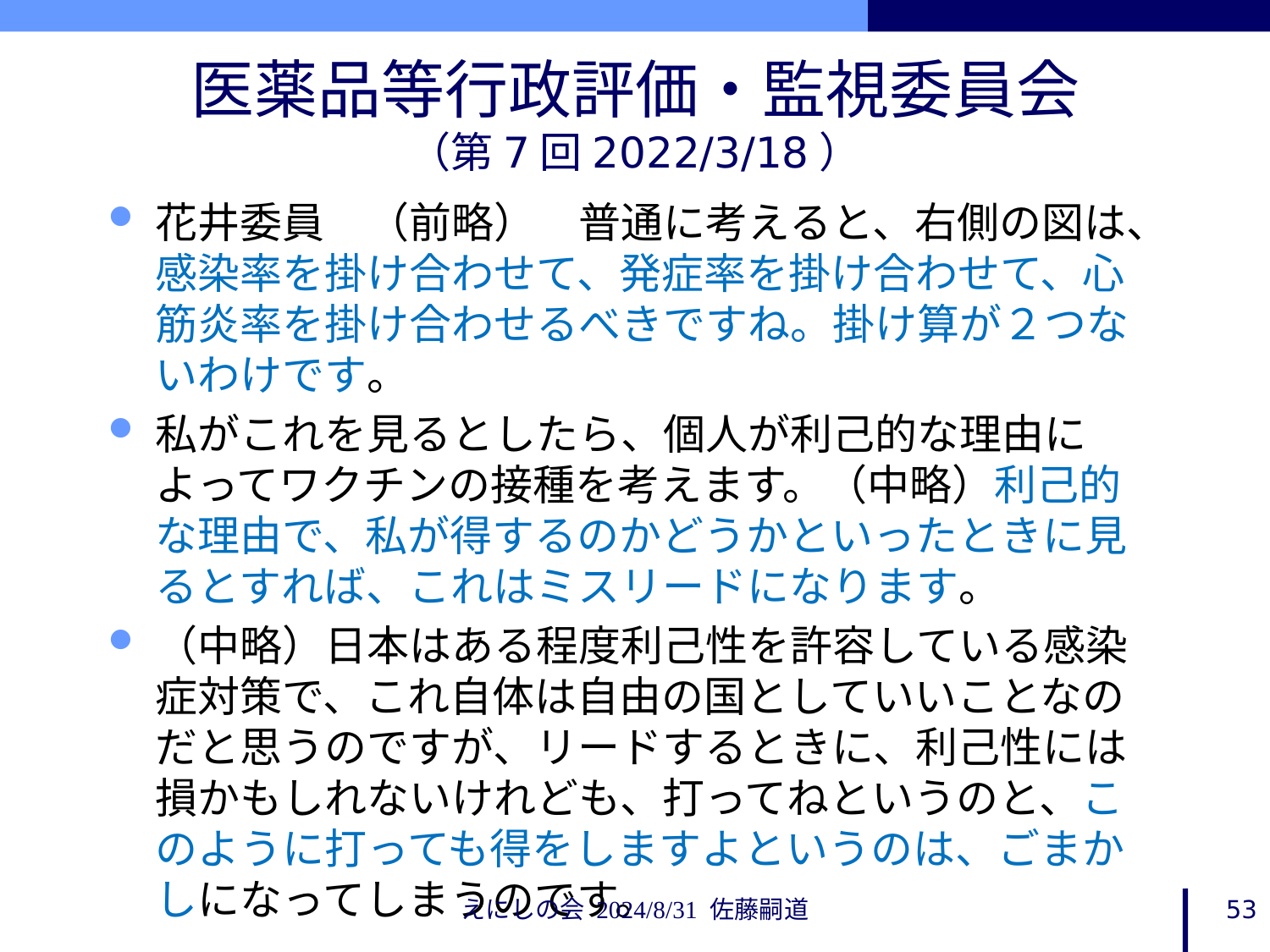

# 医薬品等行政評価・監視委員会 （第7回2022/3/18）
花井委員　（前略）　普通に考えると、右側の図は、感染率を掛け合わせて、発症率を掛け合わせて、心筋炎率を掛け合わせるべきですね。掛け算が２つないわけです。
私がこれを見るとしたら、個人が利己的な理由によってワクチンの接種を考えます。（中略）利己的な理由で、私が得するのかどうかといったときに見るとすれば、これはミスリードになります。
（中略）日本はある程度利己性を許容している感染症対策で、これ自体は自由の国としていいことなのだと思うのですが、リードするときに、利己性には損かもしれないけれども、打ってねというのと、このように打っても得をしますよというのは、ごまかしになってしまうのです。
えにしの会 2024/8/31 佐藤嗣道
53